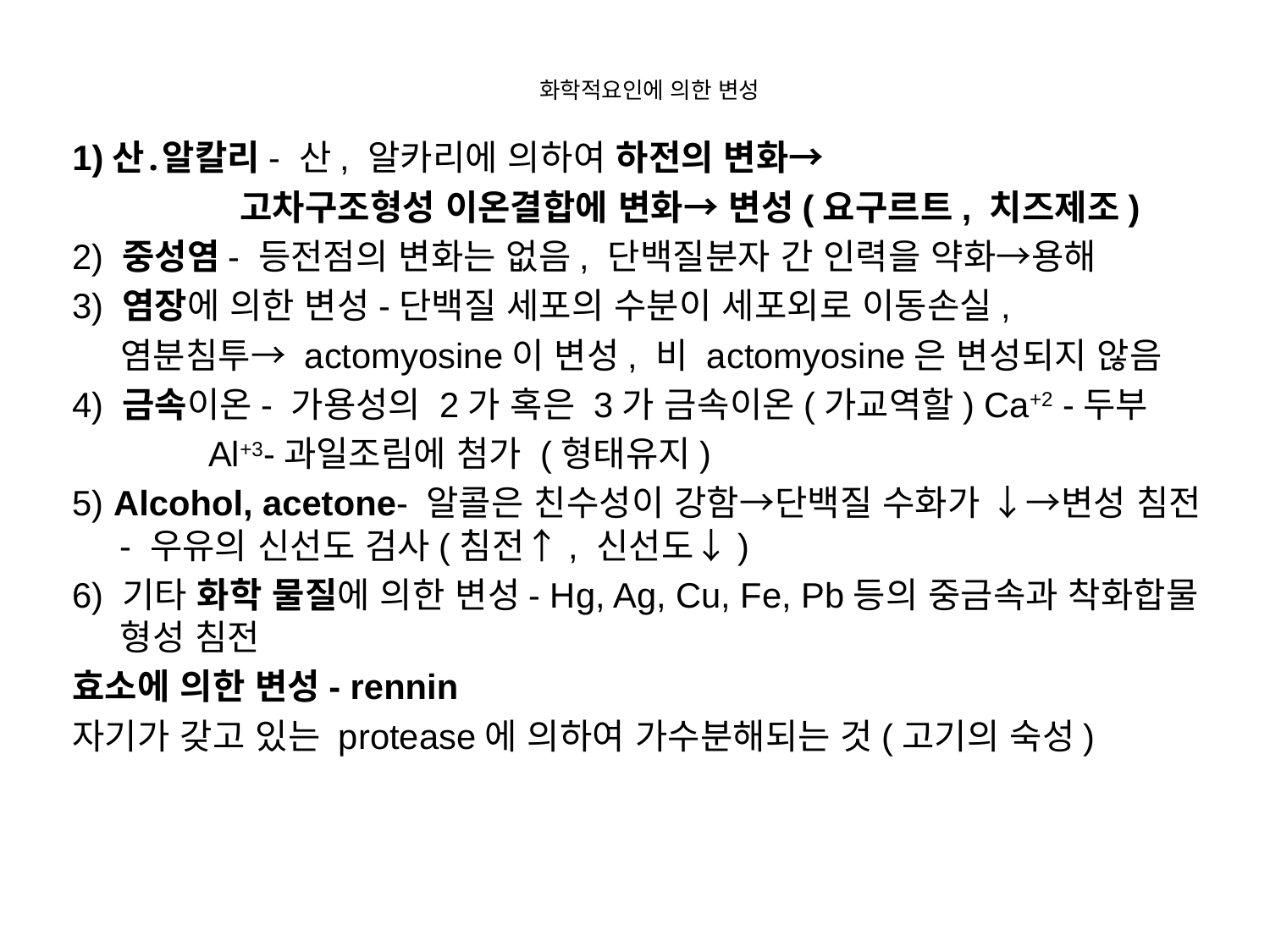

# 화학적요인에 의한 변성
1)산․알칼리- 산, 알카리에 의하여 하전의 변화→
                고차구조형성 이온결합에 변화→ 변성(요구르트, 치즈제조)
2) 중성염- 등전점의 변화는 없음, 단백질분자 간 인력을 약화→용해
3) 염장에 의한 변성-단백질 세포의 수분이 세포외로 이동손실,
    염분침투→ actomyosine이 변성, 비 actomyosine은 변성되지 않음
4) 금속이온- 가용성의 2가 혹은 3가 금속이온(가교역할) Ca+2 -두부
              Al+3-과일조림에 첨가 (형태유지)
5) Alcohol, acetone- 알콜은 친수성이 강함→단백질 수화가 ↓→변성 침전- 우유의 신선도 검사(침전↑, 신선도↓)
6) 기타 화학 물질에 의한 변성- Hg, Ag, Cu, Fe, Pb등의 중금속과 착화합물 형성 침전
효소에 의한 변성- rennin
자기가 갖고 있는 protease에 의하여 가수분해되는 것(고기의 숙성)